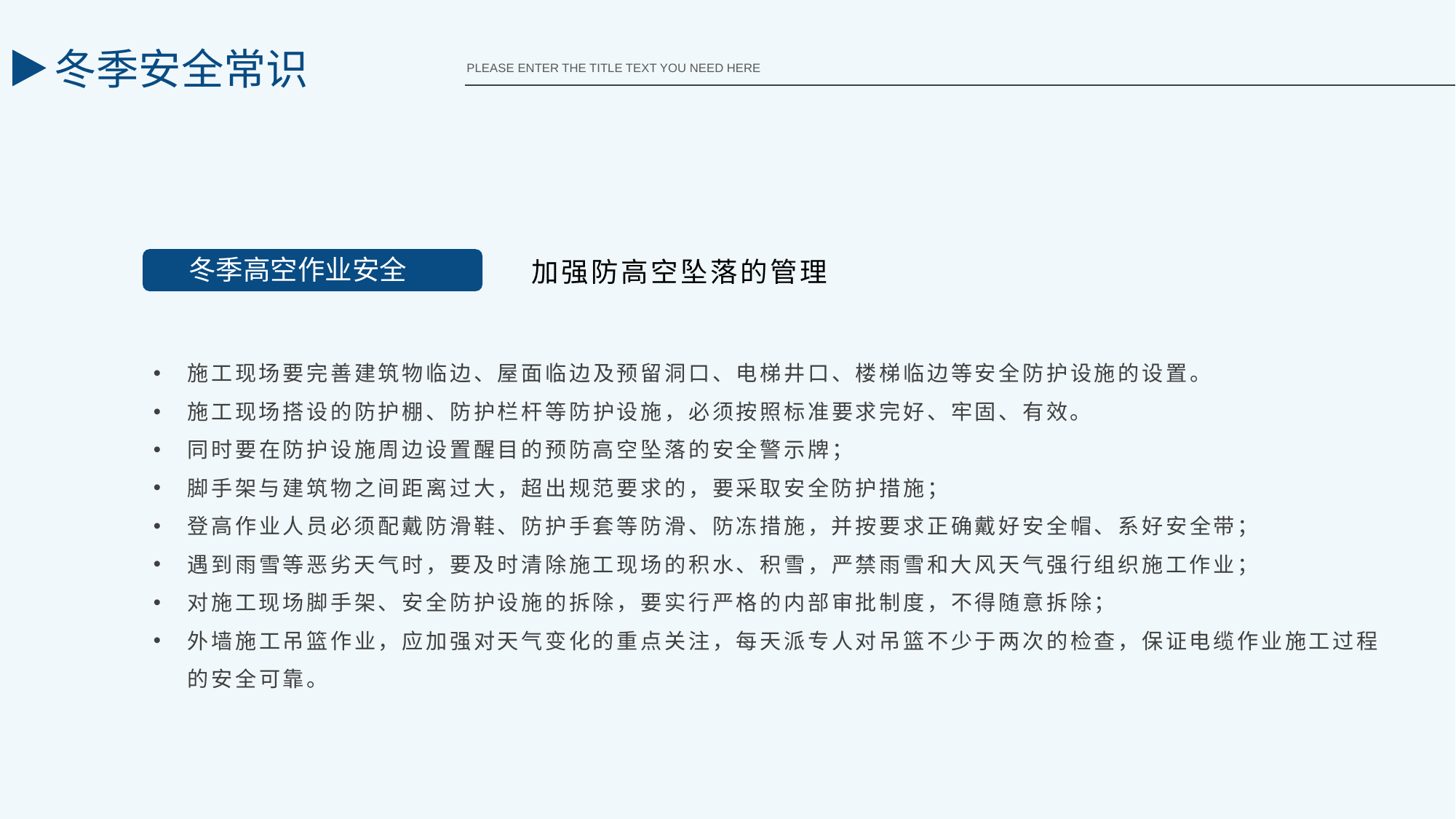

冬季安全常识

PLEASE ENTER THE TITLE TEXT YOU NEED HERE
冬季高空作业安全

 加强防高空坠落的管理
施工现场要完善建筑物临边、屋面临边及预留洞口、电梯井口、楼梯临边等安全防护设施的设置。
施工现场搭设的防护棚、防护栏杆等防护设施，必须按照标准要求完好、牢固、有效。
同时要在防护设施周边设置醒目的预防高空坠落的安全警示牌；
脚手架与建筑物之间距离过大，超出规范要求的，要采取安全防护措施；
登高作业人员必须配戴防滑鞋、防护手套等防滑、防冻措施，并按要求正确戴好安全帽、系好安全带；
遇到雨雪等恶劣天气时，要及时清除施工现场的积水、积雪，严禁雨雪和大风天气强行组织施工作业；
对施工现场脚手架、安全防护设施的拆除，要实行严格的内部审批制度，不得随意拆除；
外墙施工吊篮作业，应加强对天气变化的重点关注，每天派专人对吊篮不少于两次的检查，保证电缆作业施工过程的安全可靠。